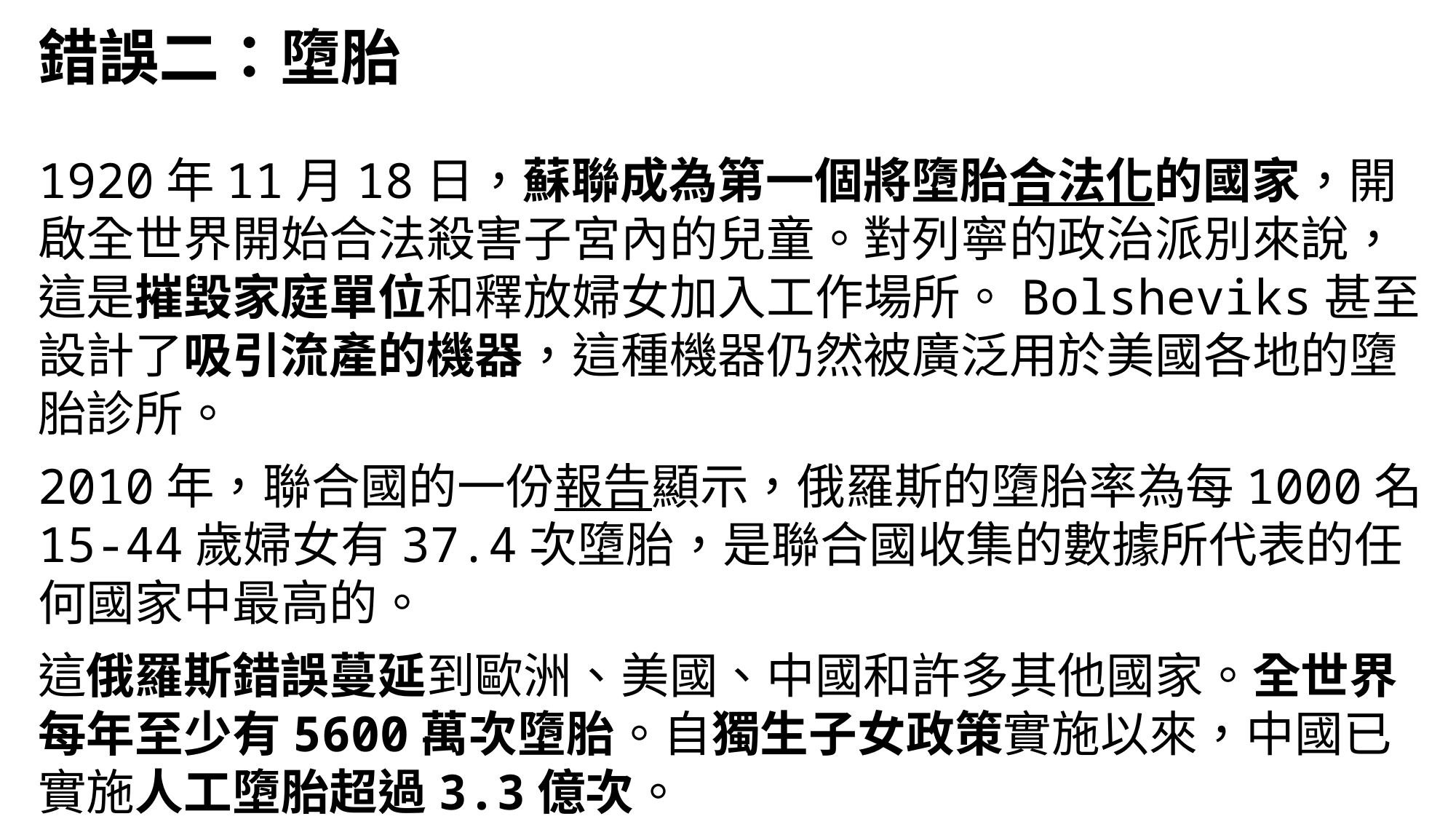

錯誤二：墮胎

1920年11月18日，蘇聯成為第一個將墮胎合法化的國家，開啟全世界開始合法殺害子宮內的兒童。對列寧的政治派別來說，這是摧毀家庭單位和釋放婦女加入工作場所。Bolsheviks甚至設計了吸引流產的機器，這種機器仍然被廣泛用於美國各地的墮胎診所。

2010年，聯合國的一份報告顯示，俄羅斯的墮胎率為每1000名15-44歲婦女有37.4次墮胎，是聯合國收集的數據所代表的任何國家中最高的。

這俄羅斯錯誤蔓延到歐洲、美國、中國和許多其他國家。全世界每年至少有5600萬次墮胎。自獨生子女政策實施以來，中國已實施人工墮胎超過3.3億次。